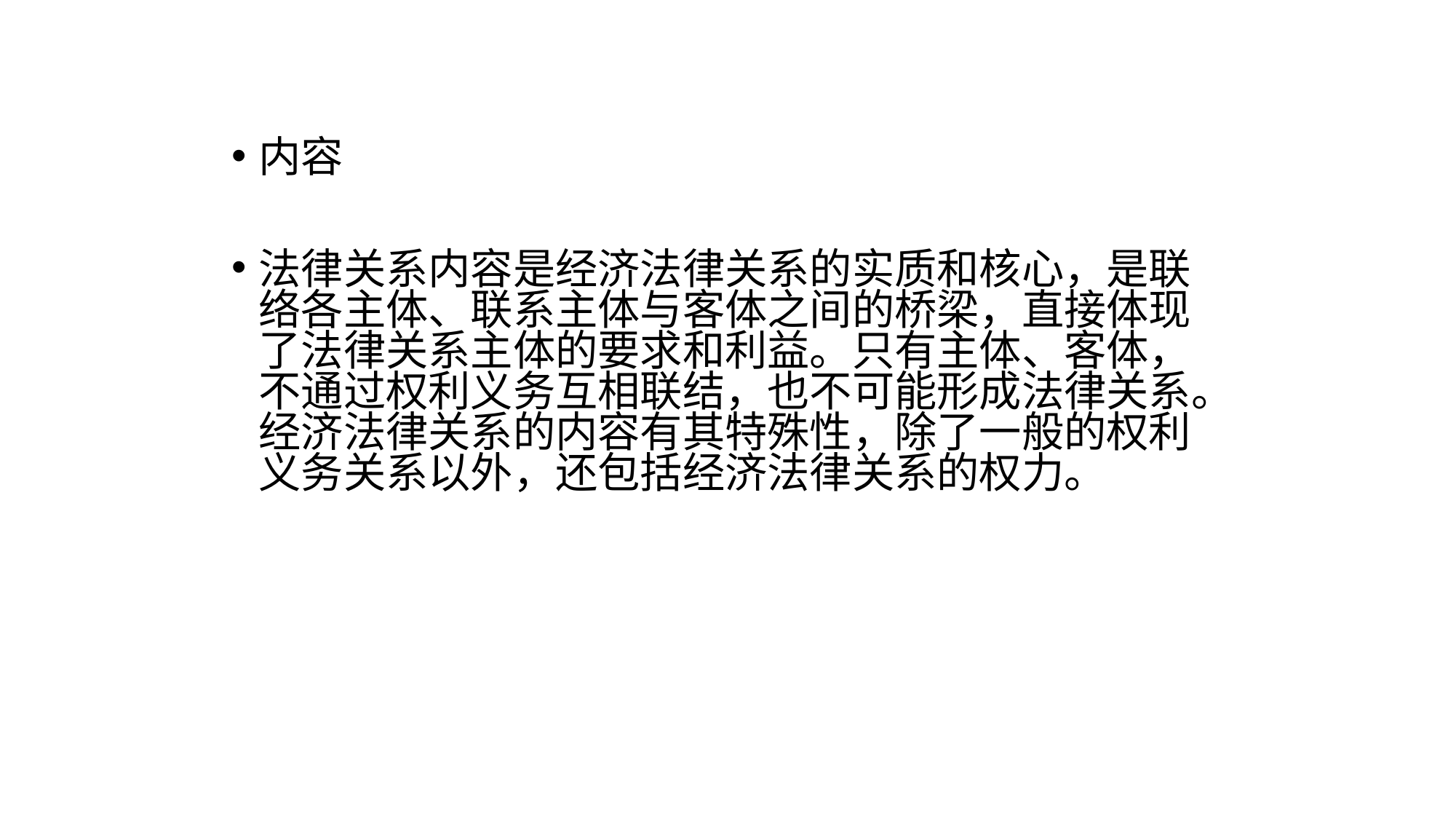

内容

法律关系内容是经济法律关系的实质和核心，是联络各主体、联系主体与客体之间的桥梁，直接体现了法律关系主体的要求和利益。只有主体、客体，不通过权利义务互相联结，也不可能形成法律关系。经济法律关系的内容有其特殊性，除了一般的权利义务关系以外，还包括经济法律关系的权力。